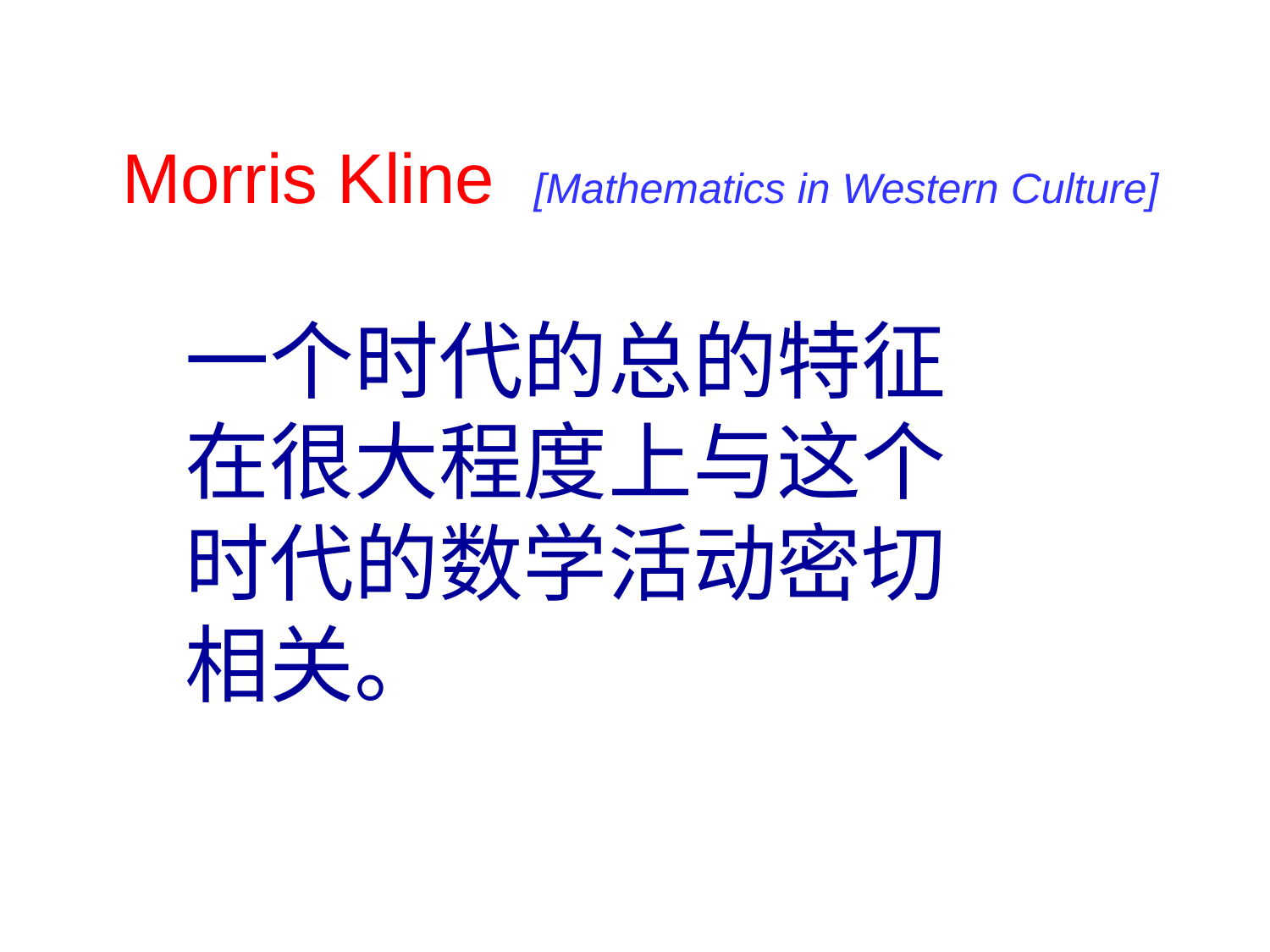

Morris Kline  [Mathematics in Western Culture]
一个时代的总的特征在很大程度上与这个时代的数学活动密切相关。